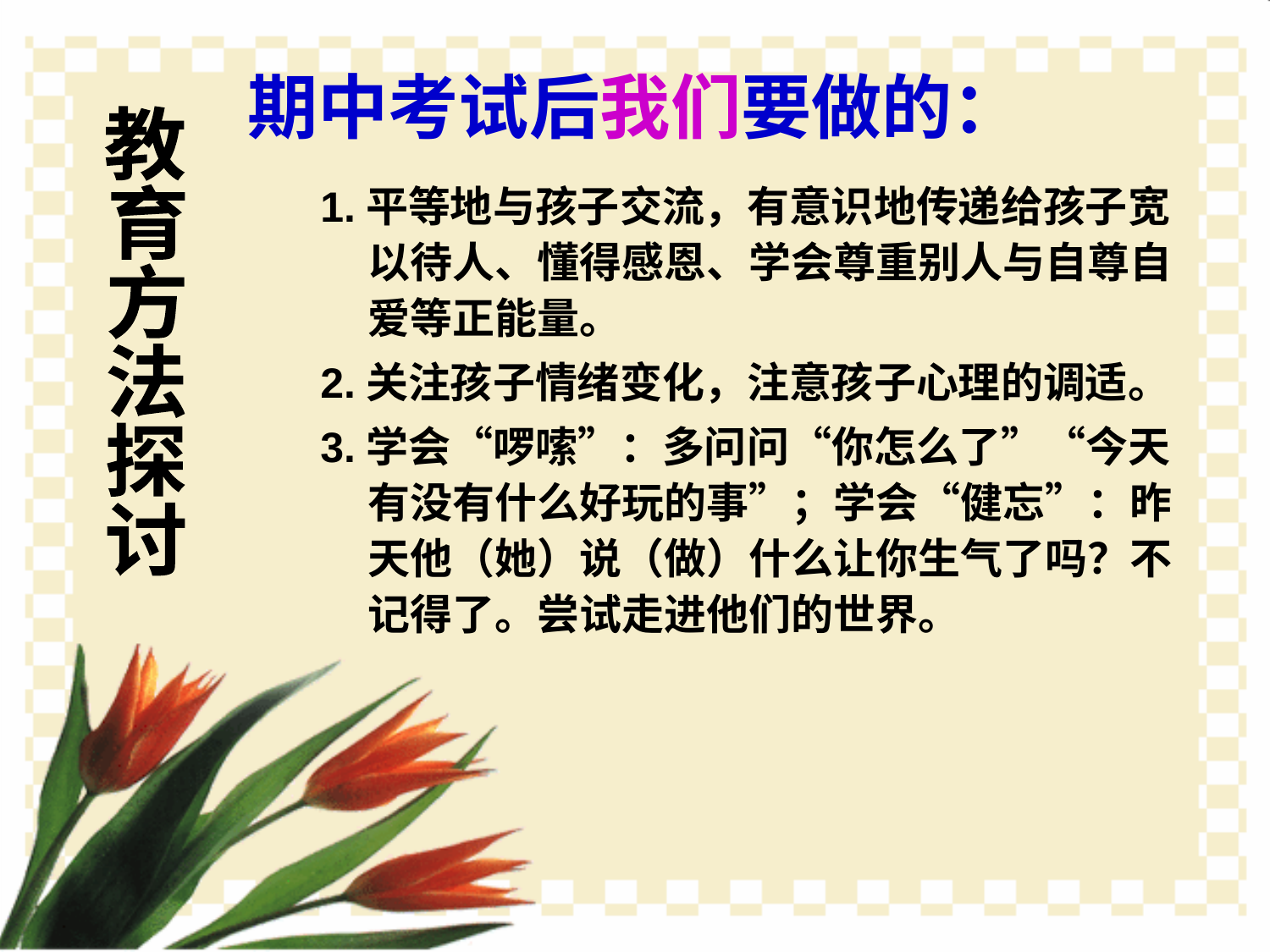

期中考试后我们要做的：
教
育
方
法
探
讨
1.平等地与孩子交流，有意识地传递给孩子宽以待人、懂得感恩、学会尊重别人与自尊自爱等正能量。
2.关注孩子情绪变化，注意孩子心理的调适。
3.学会“啰嗦”：多问问“你怎么了”“今天有没有什么好玩的事”；学会“健忘”：昨天他（她）说（做）什么让你生气了吗？不记得了。尝试走进他们的世界。